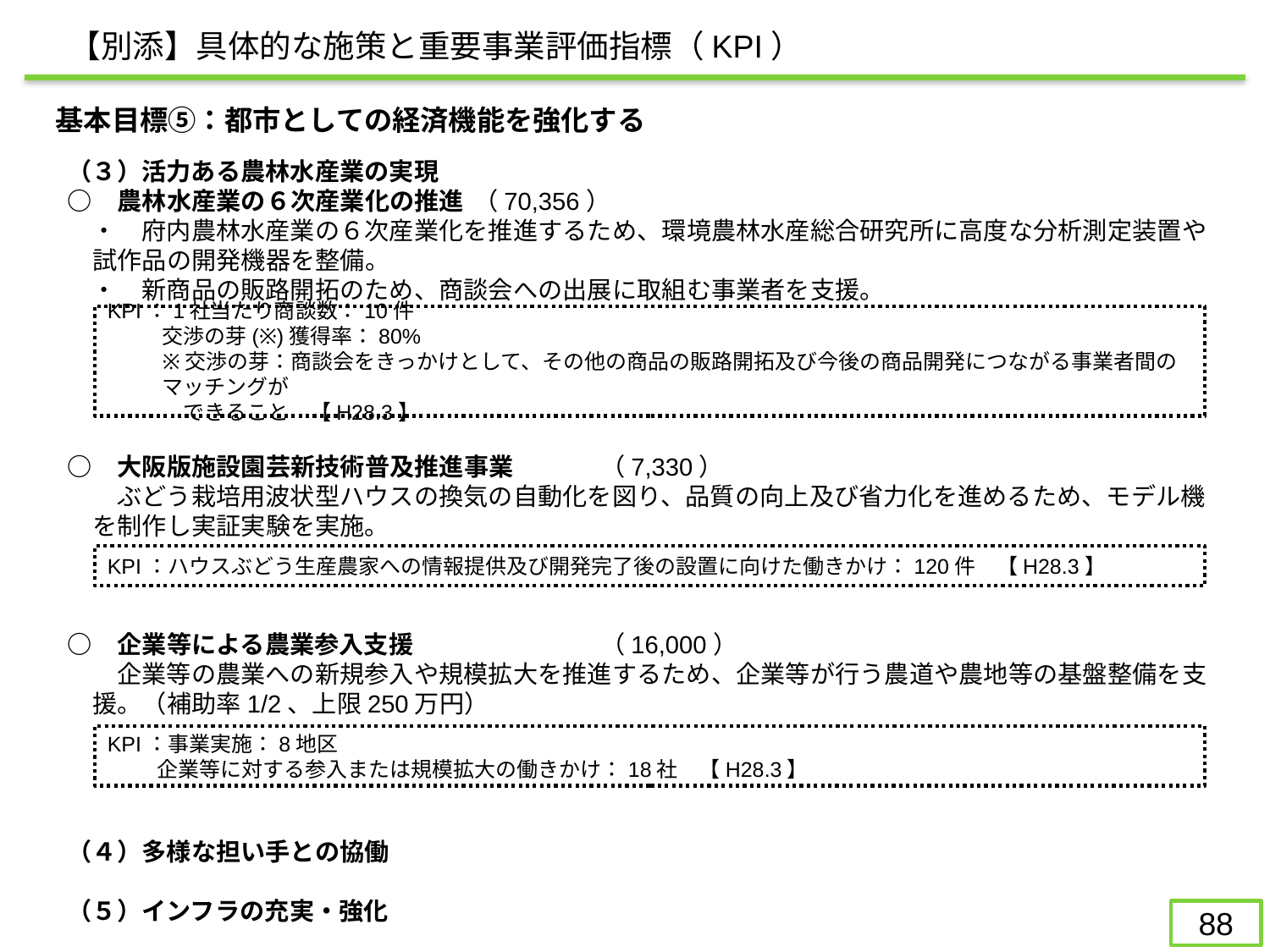

【別添】具体的な施策と重要事業評価指標（KPI）
　基本目標⑤：都市としての経済機能を強化する
（３）活力ある農林水産業の実現
○	　農林水産業の６次産業化の推進	（70,356）
　・　府内農林水産業の６次産業化を推進するため、環境農林水産総合研究所に高度な分析測定装置や試作品の開発機器を整備。
　・　新商品の販路開拓のため、商談会への出展に取組む事業者を支援。

○	　大阪版施設園芸新技術普及推進事業	（7,330）
　　ぶどう栽培用波状型ハウスの換気の自動化を図り、品質の向上及び省力化を進めるため、モデル機を制作し実証実験を実施。

○	　企業等による農業参入支援		（16,000）
　　企業等の農業への新規参入や規模拡大を推進するため、企業等が行う農道や農地等の基盤整備を支援。（補助率1/2、上限250万円）

（４）多様な担い手との協働

（５）インフラの充実・強化
KPI：1社当たり商談数：10件
交渉の芽(※)獲得率：80%
※交渉の芽：商談会をきっかけとして、その他の商品の販路開拓及び今後の商品開発につながる事業者間のマッチングが
　できること　【H28.3】
KPI：ハウスぶどう生産農家への情報提供及び開発完了後の設置に向けた働きかけ：120件　【H28.3】
KPI：事業実施：8地区
企業等に対する参入または規模拡大の働きかけ：18社　【H28.3】
88